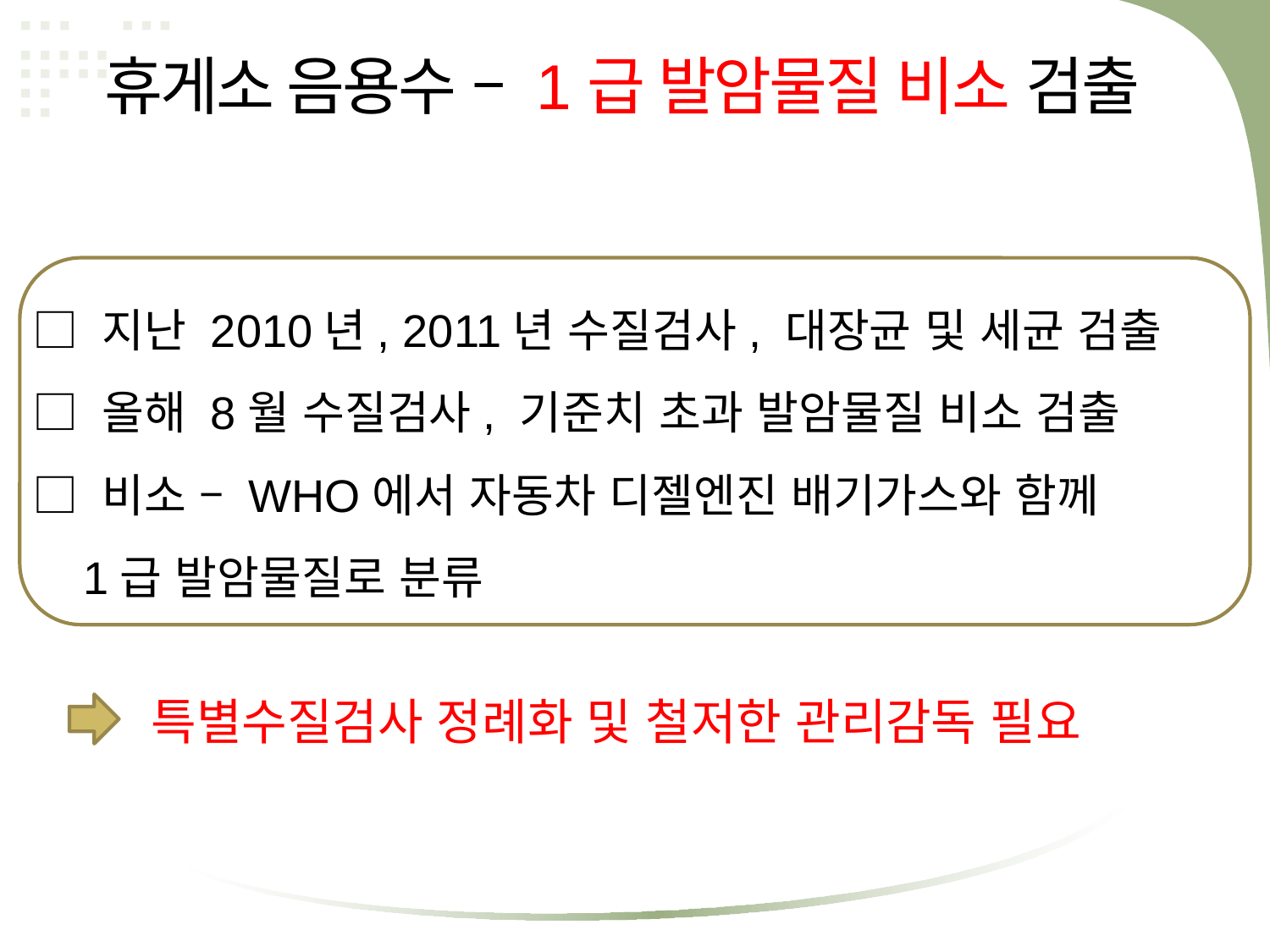

휴게소 음용수 – 1급 발암물질 비소 검출

□ 지난 2010년, 2011년 수질검사, 대장균 및 세균 검출
□ 올해 8월 수질검사, 기준치 초과 발암물질 비소 검출
□ 비소 – WHO에서 자동차 디젤엔진 배기가스와 함께
    1급 발암물질로 분류
특별수질검사 정례화 및 철저한 관리감독 필요